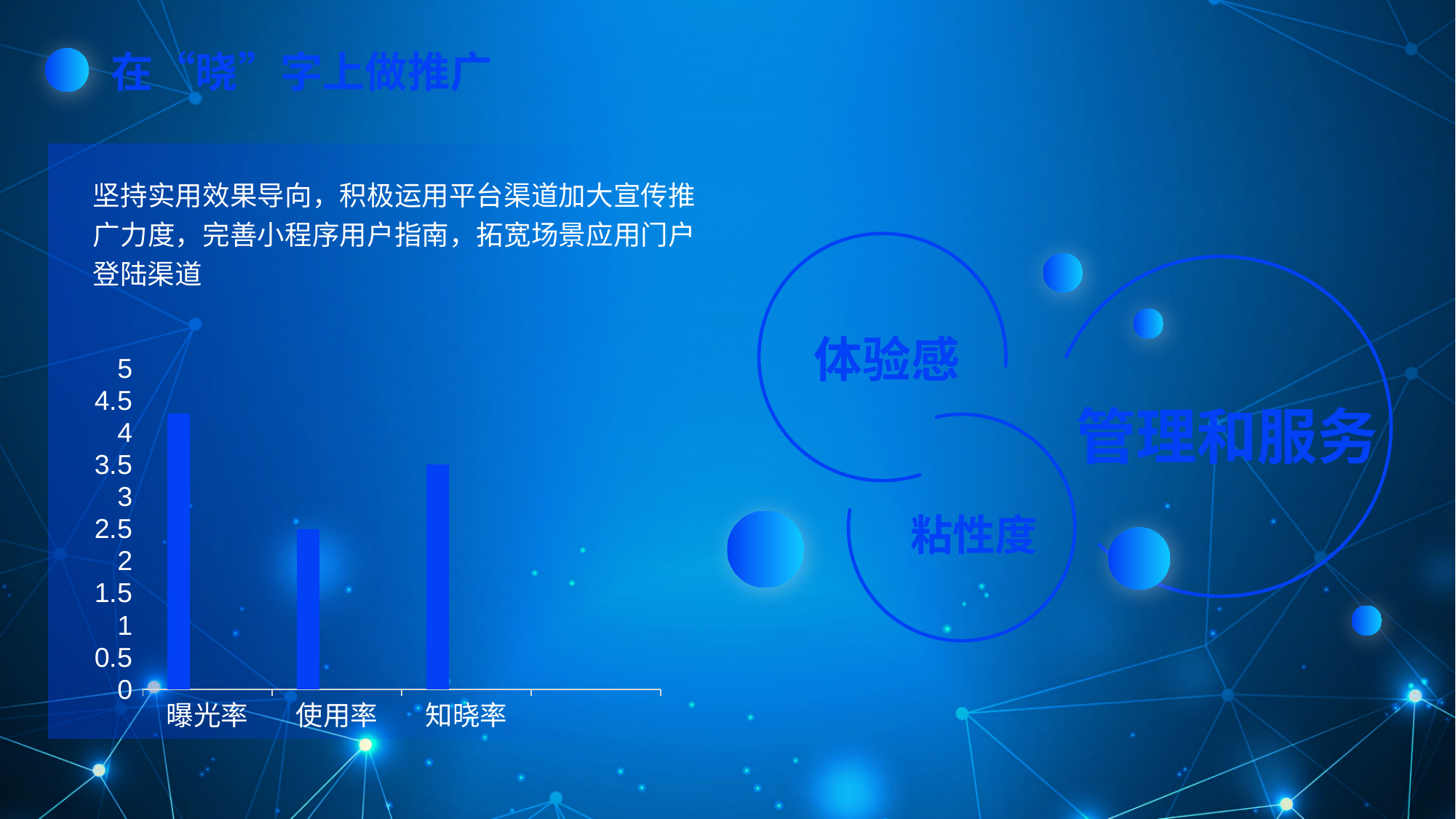

在“晓”字上做推广

坚持实用效果导向，积极运用平台渠道加大宣传推广力度，完善小程序用户指南，拓宽场景应用门户登陆渠道

体验感

### Chart

| Category | 系列 1 | 列1 | 列2 |
|---|---|---|---|
| 曝光率 | 4.3 | None | None |
| 使用率 | 2.5 | None | None |
| 知晓率 | 3.5 | None | None |
管理和服务

粘性度